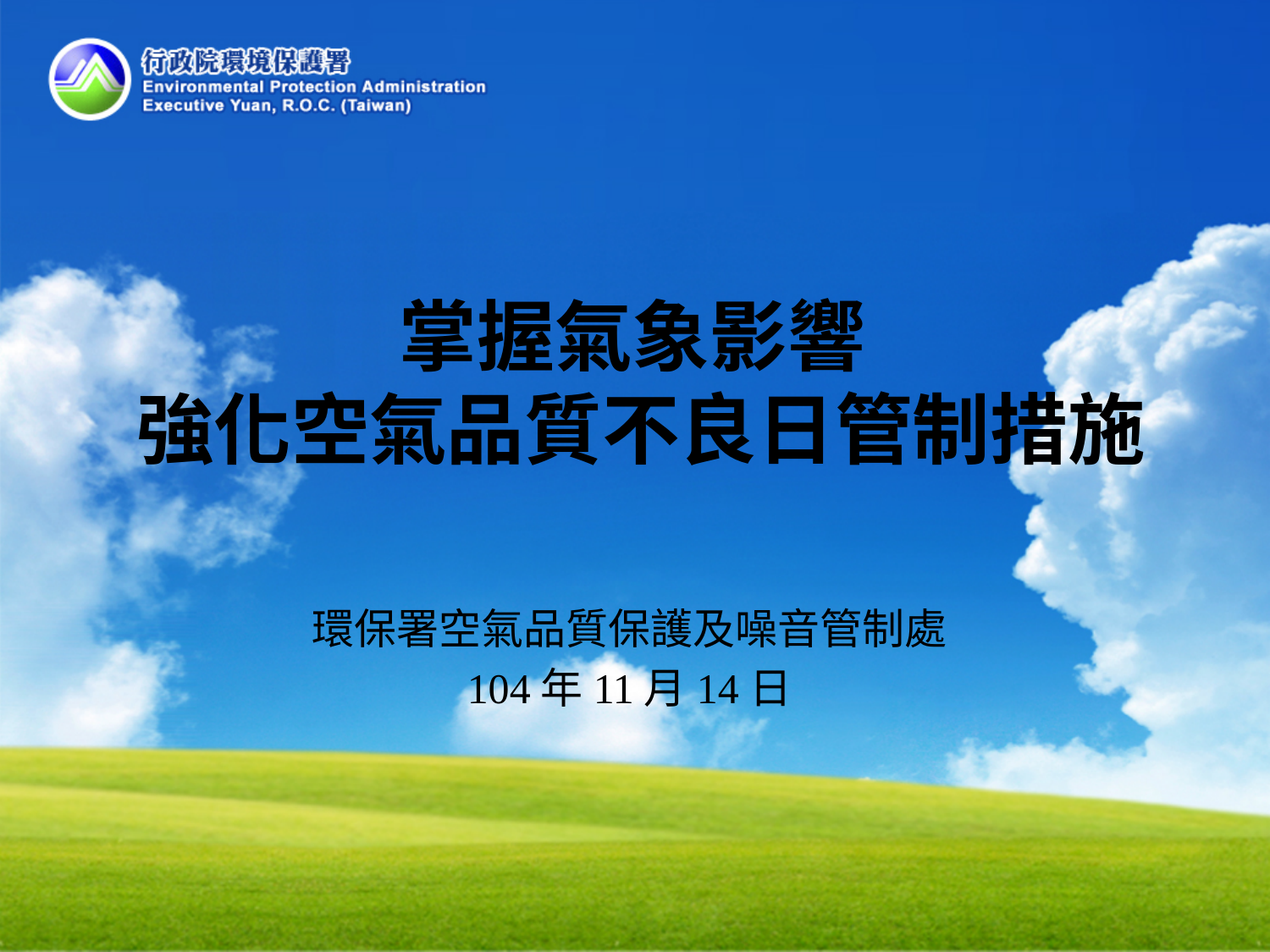

# 掌握氣象影響 強化空氣品質不良日管制措施
環保署空氣品質保護及噪音管制處
104年11月14日